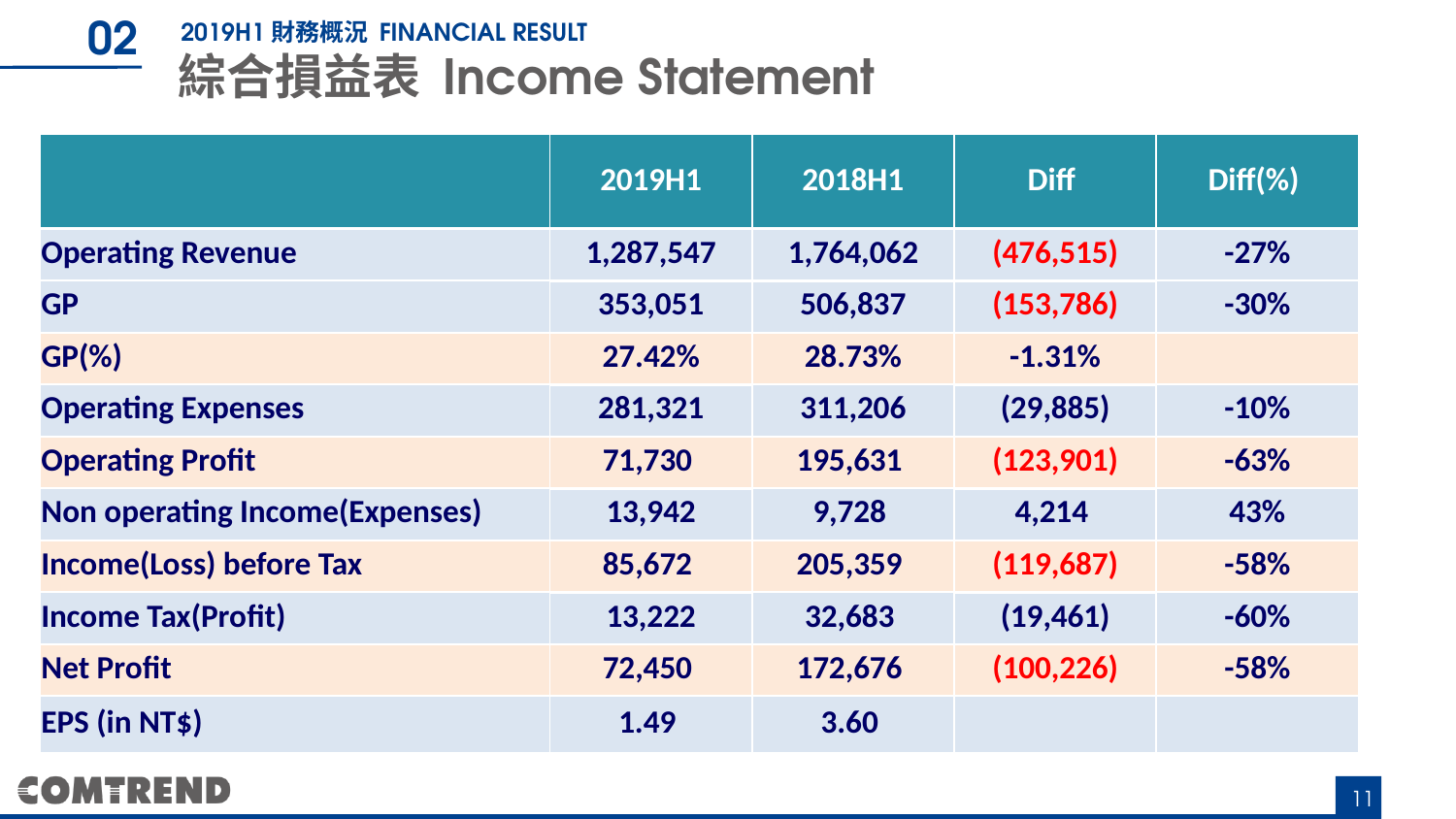

02
# 2019H1財務概況 FINANCIAL RESULT
綜合損益表 Income Statement
|  | 2019H1 | 2018H1 | Diff | Diff(%) |
| --- | --- | --- | --- | --- |
| Operating Revenue | 1,287,547 | 1,764,062 | (476,515) | -27% |
| GP | 353,051 | 506,837 | (153,786) | -30% |
| GP(%) | 27.42% | 28.73% | -1.31% |  |
| Operating Expenses | 281,321 | 311,206 | (29,885) | -10% |
| Operating Profit | 71,730 | 195,631 | (123,901) | -63% |
| Non operating Income(Expenses) | 13,942 | 9,728 | 4,214 | 43% |
| Income(Loss) before Tax | 85,672 | 205,359 | (119,687) | -58% |
| Income Tax(Profit) | 13,222 | 32,683 | (19,461) | -60% |
| Net Profit | 72,450 | 172,676 | (100,226) | -58% |
| EPS (in NT$) | 1.49 | 3.60 |  |  |
11